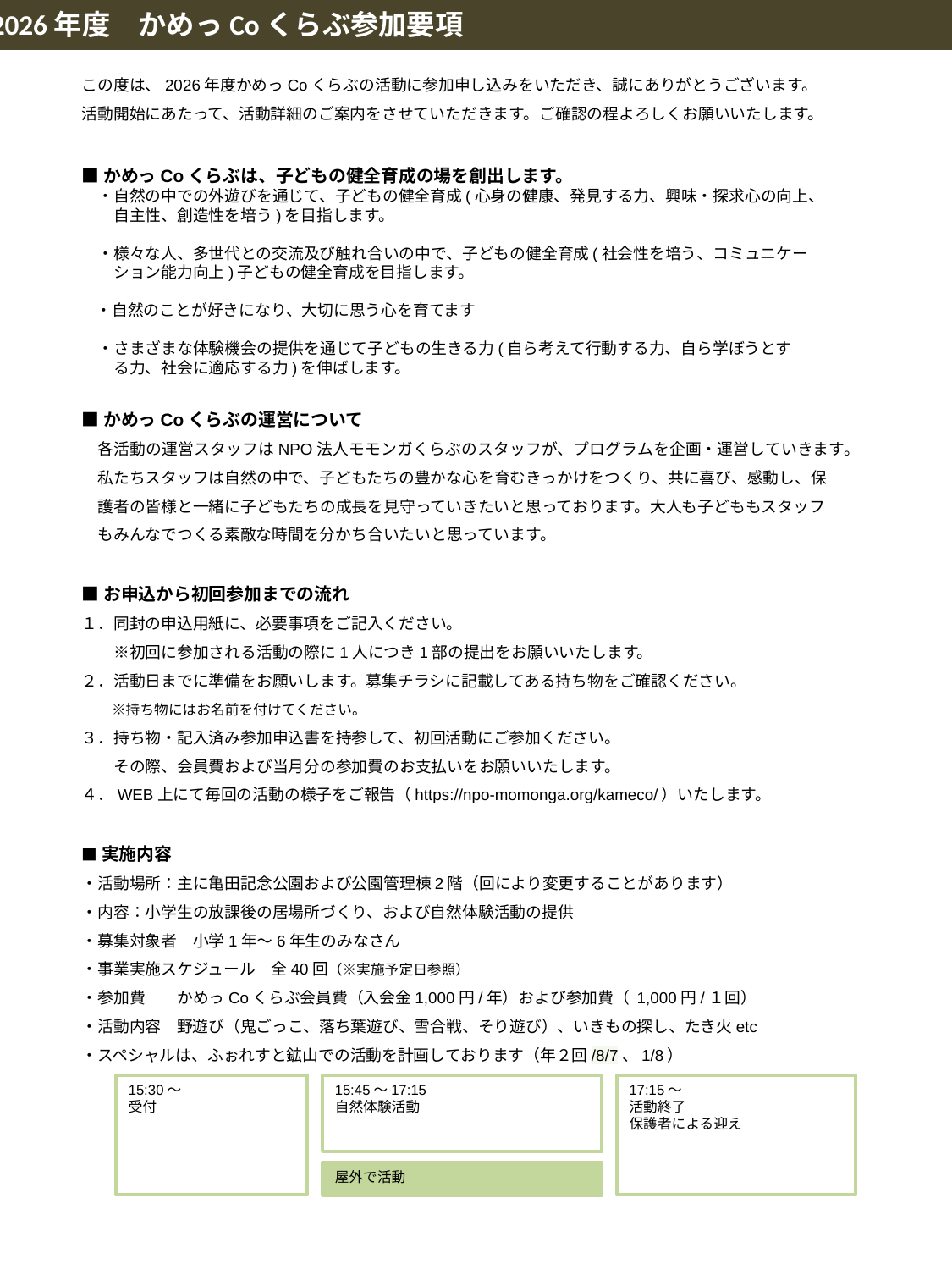

2026年度　かめっCoくらぶ参加要項
この度は、2026年度かめっCoくらぶの活動に参加申し込みをいただき、誠にありがとうございます。
活動開始にあたって、活動詳細のご案内をさせていただきます。ご確認の程よろしくお願いいたします。

■かめっCoくらぶは、子どもの健全育成の場を創出します。
　・自然の中での外遊びを通じて、子どもの健全育成(心身の健康、発見する力、興味・探求心の向上、
　　自主性、創造性を培う)を目指します。

　・様々な人、多世代との交流及び触れ合いの中で、子どもの健全育成(社会性を培う、コミュニケー
　　ション能力向上)子どもの健全育成を目指します。

 　　　　・自然のことが好きになり、大切に思う心を育てます

　・さまざまな体験機会の提供を通じて子どもの生きる力(自ら考えて行動する力、自ら学ぼうとす
　　る力、社会に適応する力)を伸ばします。

■かめっCoくらぶの運営について
　各活動の運営スタッフはNPO法人モモンガくらぶのスタッフが、プログラムを企画・運営していきます。
　私たちスタッフは自然の中で、子どもたちの豊かな心を育むきっかけをつくり、共に喜び、感動し、保
　護者の皆様と一緒に子どもたちの成長を見守っていきたいと思っております。大人も子どももスタッフ
　もみんなでつくる素敵な時間を分かち合いたいと思っています。

■お申込から初回参加までの流れ
１．同封の申込用紙に、必要事項をご記入ください。
　　※初回に参加される活動の際に1人につき1部の提出をお願いいたします。
２．活動日までに準備をお願いします。募集チラシに記載してある持ち物をご確認ください。
　　※持ち物にはお名前を付けてください。
３．持ち物・記入済み参加申込書を持参して、初回活動にご参加ください。
　　その際、会員費および当月分の参加費のお支払いをお願いいたします。
４．WEB上にて毎回の活動の様子をご報告（https://npo-momonga.org/kameco/）いたします。

■実施内容
・活動場所：主に亀田記念公園および公園管理棟2階（回により変更することがあります）
・内容：小学生の放課後の居場所づくり、および自然体験活動の提供
・募集対象者　小学1年～6年生のみなさん
・事業実施スケジュール　全40回（※実施予定日参照）
・参加費　　かめっCoくらぶ会員費（入会金1,000円/年）および参加費（ 1,000円/１回）
・活動内容　野遊び（鬼ごっこ、落ち葉遊び、雪合戦、そり遊び）、いきもの探し、たき火etc
・スペシャルは、ふぉれすと鉱山での活動を計画しております（年２回/8/7、1/8）
15:30～
受付
15:45～17:15
自然体験活動
17:15～
活動終了
保護者による迎え

屋外で活動